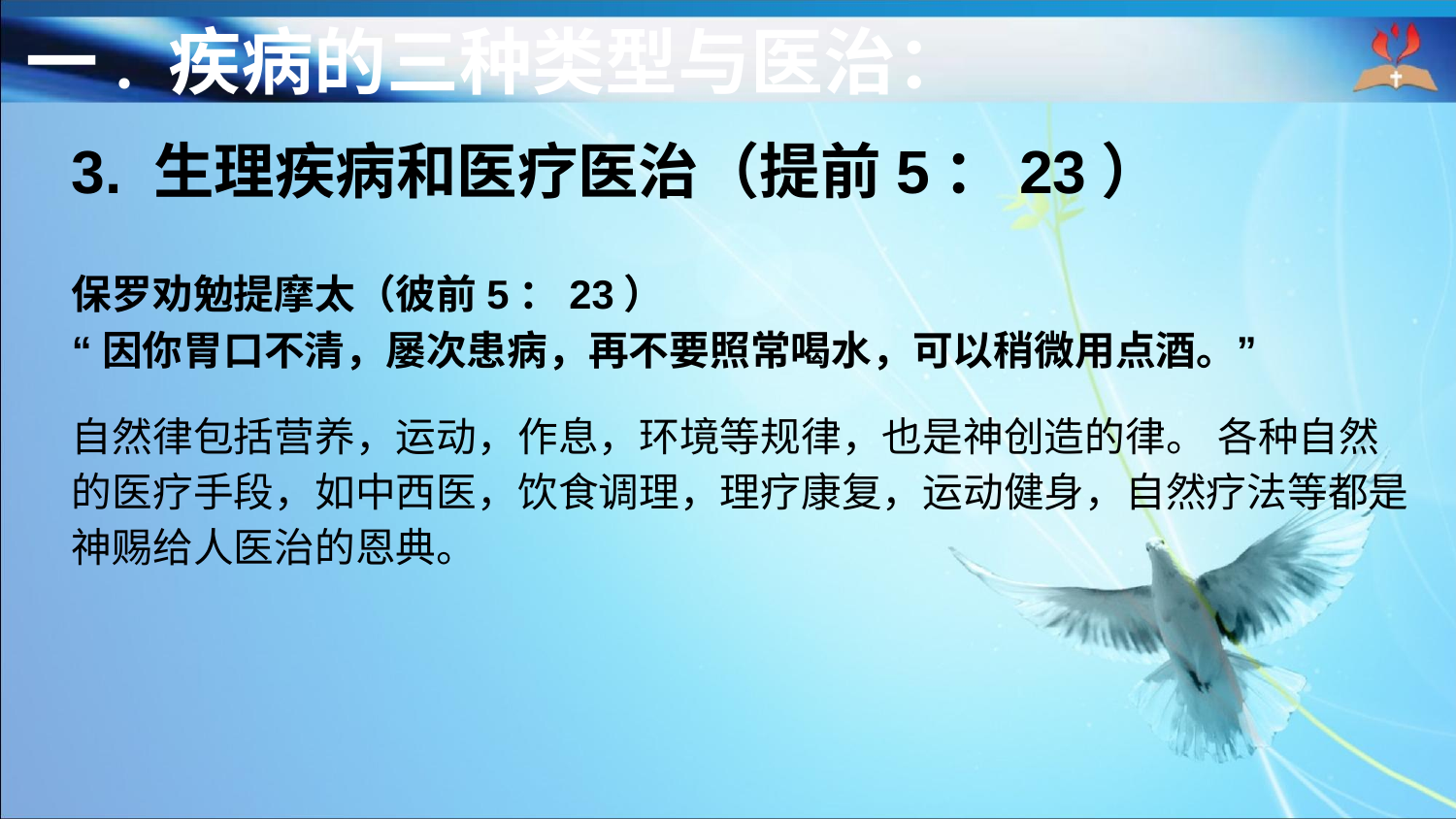

一. 疾病的三种类型与医治：
3. 生理疾病和医疗医治（提前5：23）

保罗劝勉提摩太（彼前5：23）
“因你胃口不清，屡次患病，再不要照常喝水，可以稍微用点酒。”

自然律包括营养，运动，作息，环境等规律，也是神创造的律。 各种自然的医疗手段，如中西医，饮食调理，理疗康复，运动健身，自然疗法等都是神赐给人医治的恩典。